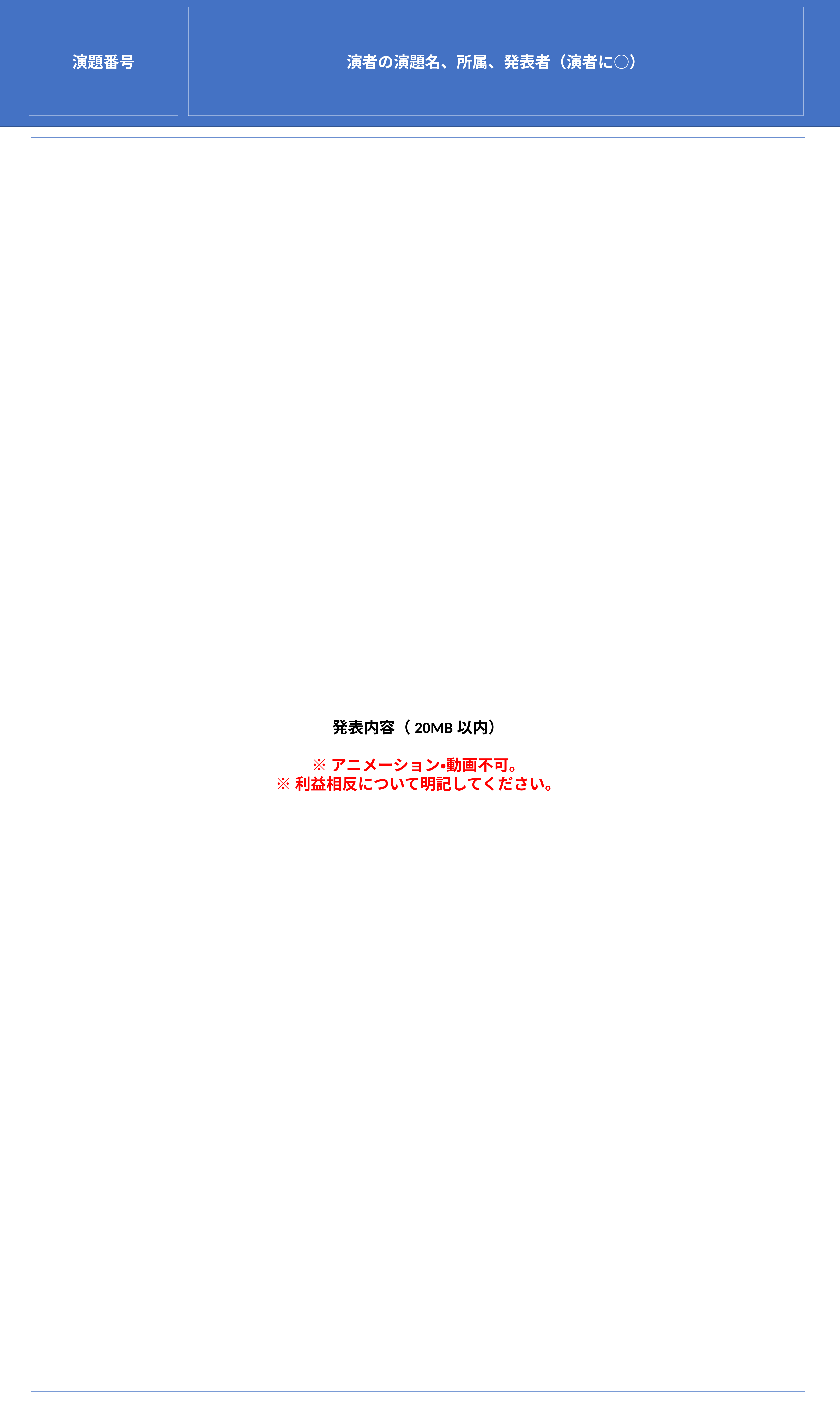

演題番号
演者の演題名、所属、発表者（演者に○）
発表内容（20MB以内）

※アニメーション・動画不可。
※利益相反について明記してください。